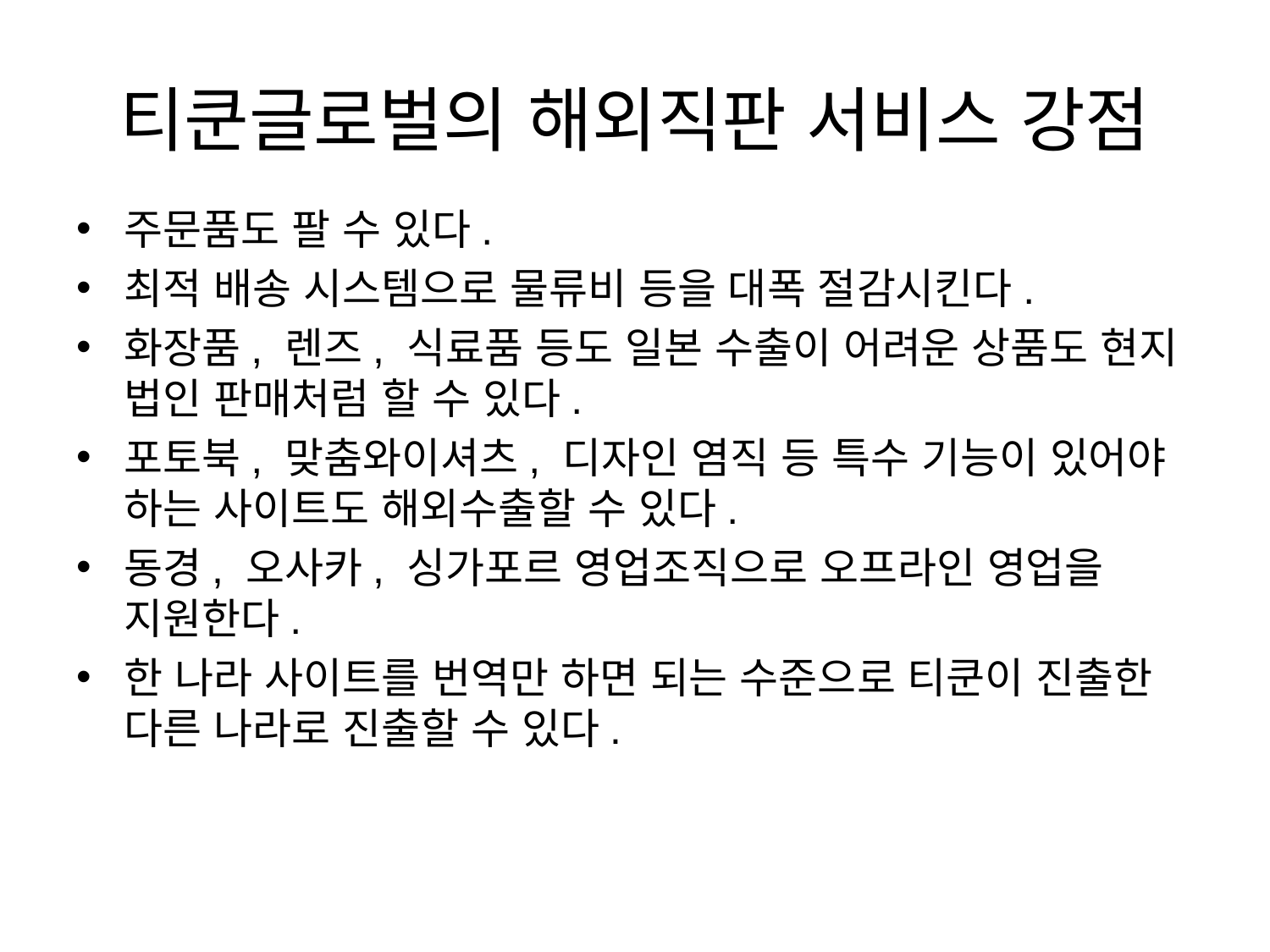

# 티쿤글로벌의 해외직판 서비스 강점
주문품도 팔 수 있다.
최적 배송 시스템으로 물류비 등을 대폭 절감시킨다.
화장품, 렌즈, 식료품 등도 일본 수출이 어려운 상품도 현지 법인 판매처럼 할 수 있다.
포토북, 맞춤와이셔츠, 디자인 염직 등 특수 기능이 있어야 하는 사이트도 해외수출할 수 있다.
동경, 오사카, 싱가포르 영업조직으로 오프라인 영업을 지원한다.
한 나라 사이트를 번역만 하면 되는 수준으로 티쿤이 진출한 다른 나라로 진출할 수 있다.